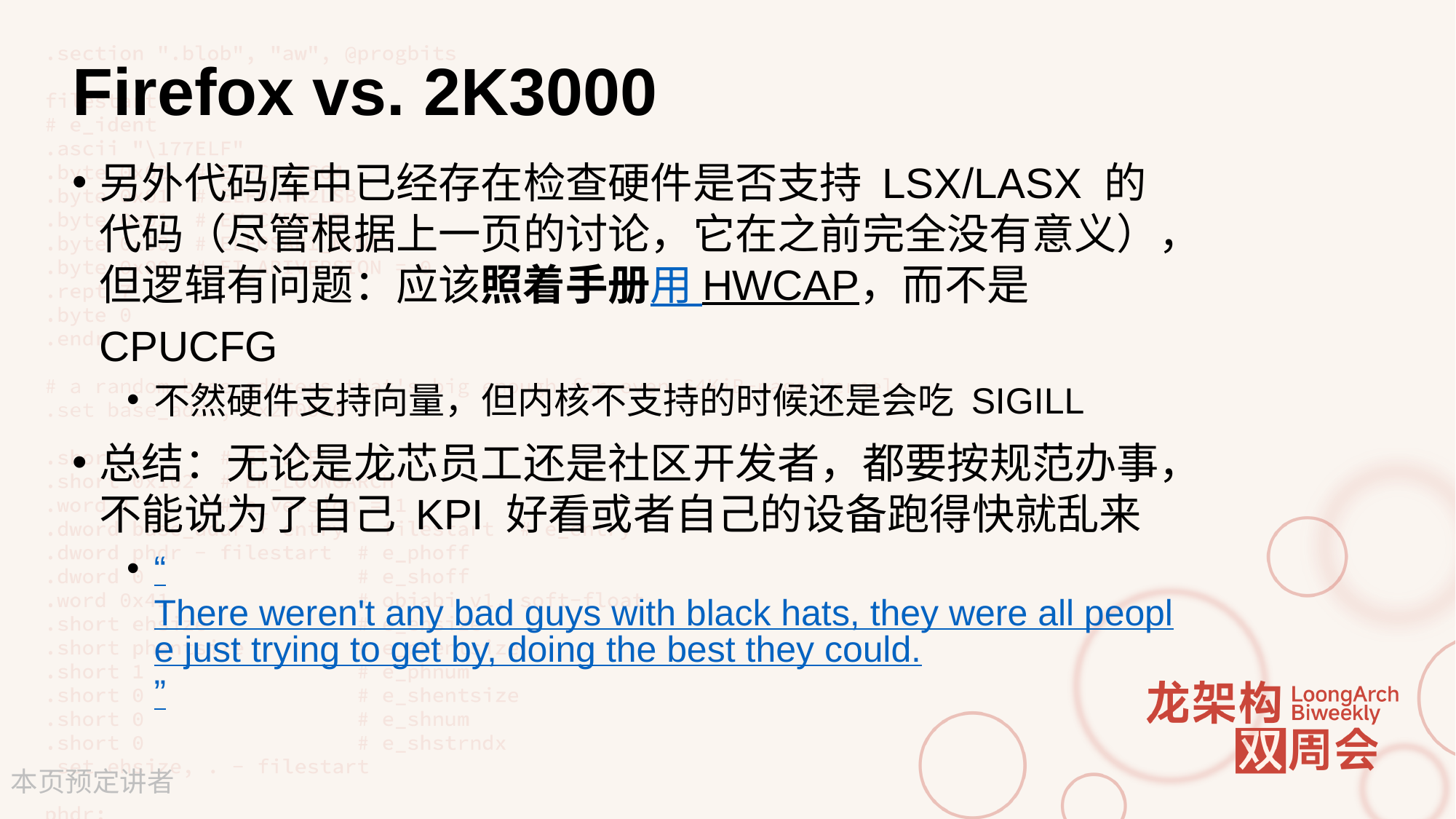

# Firefox vs. 2K3000
另外代码库中已经存在检查硬件是否支持 LSX/LASX 的代码（尽管根据上一页的讨论，它在之前完全没有意义），但逻辑有问题：应该照着手册用 HWCAP，而不是 CPUCFG
不然硬件支持向量，但内核不支持的时候还是会吃 SIGILL
总结：无论是龙芯员工还是社区开发者，都要按规范办事，不能说为了自己 KPI 好看或者自己的设备跑得快就乱来
“There weren't any bad guys with black hats, they were all people just trying to get by, doing the best they could.”